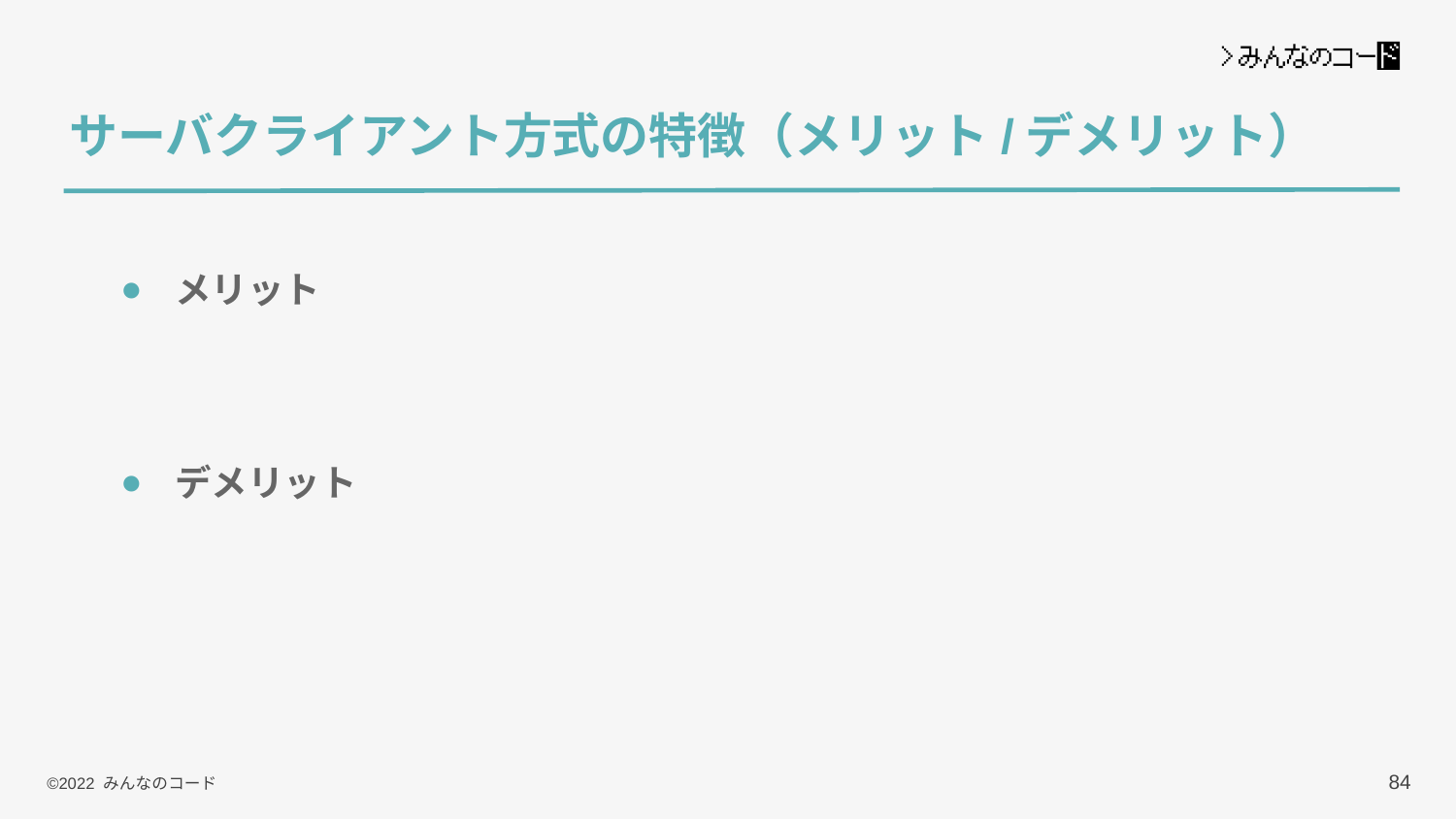

# サーバクライアント方式の特徴（メリット/デメリット）
メリット

デメリット